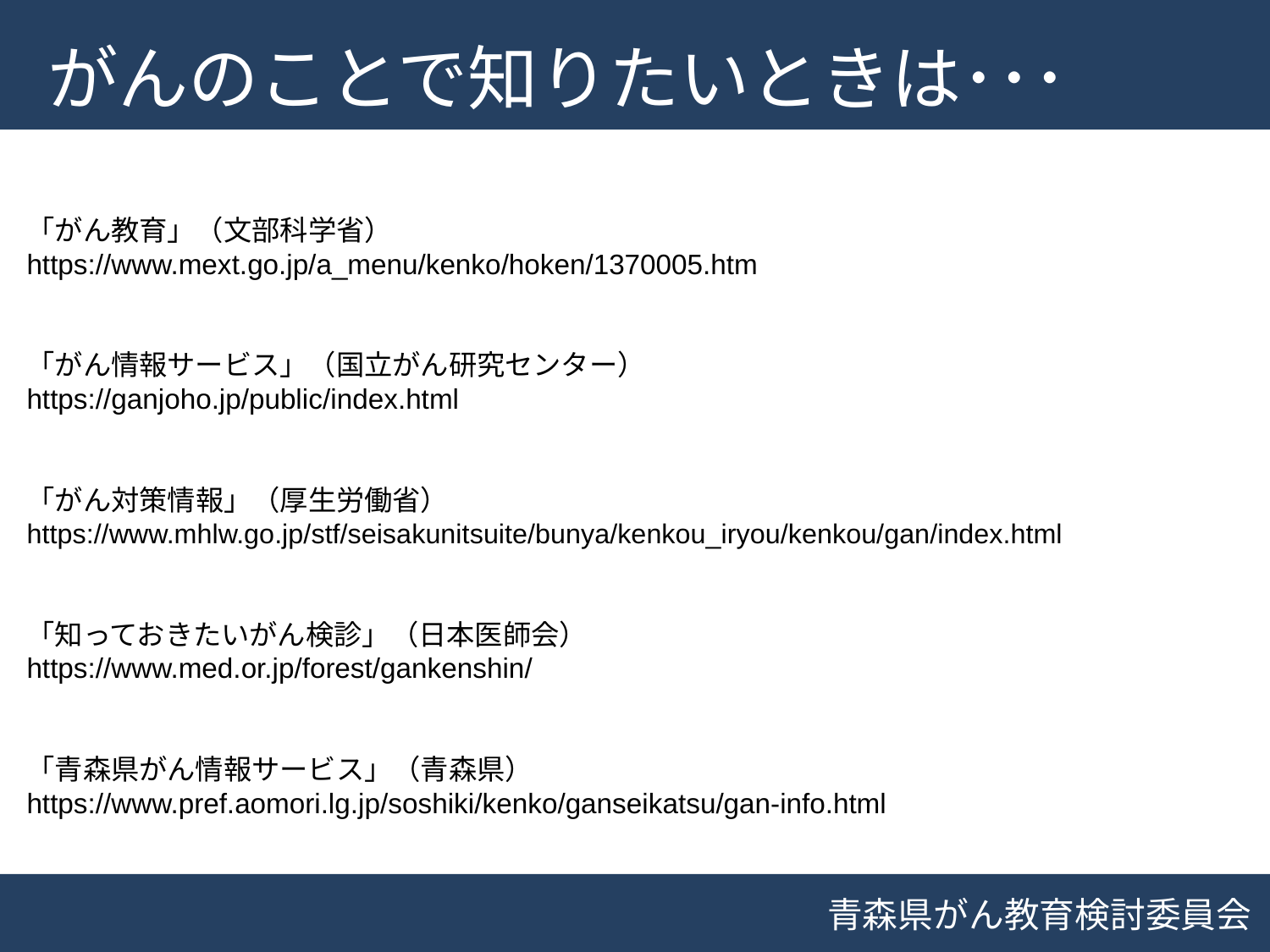

がんのことで知りたいときは･･･
「がん教育」（文部科学省）
https://www.mext.go.jp/a_menu/kenko/hoken/1370005.htm

「がん情報サービス」（国立がん研究センター）
https://ganjoho.jp/public/index.html

「がん対策情報」（厚生労働省）
https://www.mhlw.go.jp/stf/seisakunitsuite/bunya/kenkou_iryou/kenkou/gan/index.html

「知っておきたいがん検診」（日本医師会）
https://www.med.or.jp/forest/gankenshin/

「青森県がん情報サービス」（青森県）
https://www.pref.aomori.lg.jp/soshiki/kenko/ganseikatsu/gan-info.html

青森県がん教育検討委員会